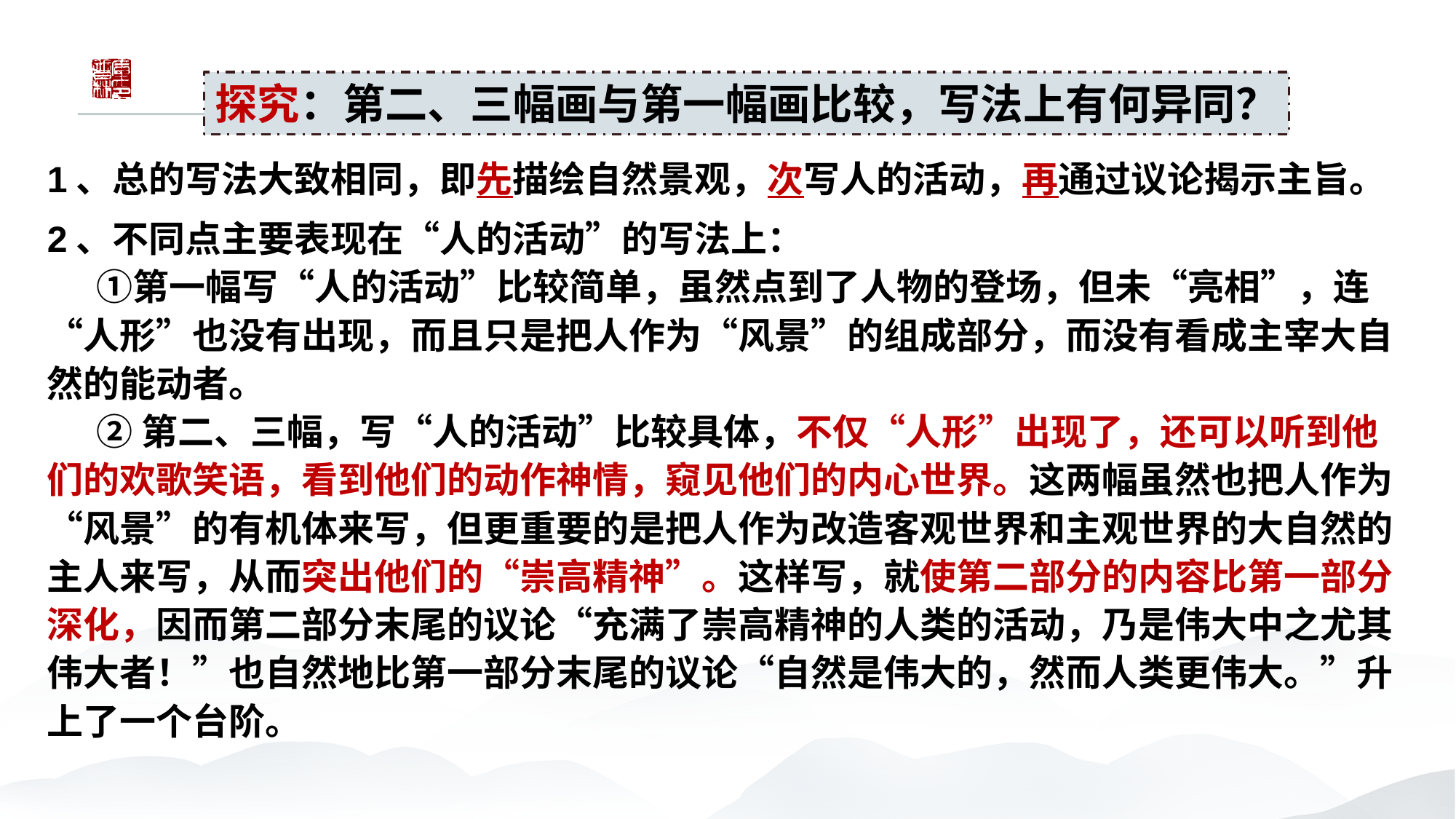

探究：第二、三幅画与第一幅画比较，写法上有何异同？
1、总的写法大致相同，即先描绘自然景观，次写人的活动，再通过议论揭示主旨。
2、不同点主要表现在“人的活动”的写法上：
      ①第一幅写“人的活动”比较简单，虽然点到了人物的登场，但未“亮相”，连“人形”也没有出现，而且只是把人作为“风景”的组成部分，而没有看成主宰大自然的能动者。
      ②第二、三幅，写“人的活动”比较具体，不仅“人形”出现了，还可以听到他们的欢歌笑语，看到他们的动作神情，窥见他们的内心世界。这两幅虽然也把人作为“风景”的有机体来写，但更重要的是把人作为改造客观世界和主观世界的大自然的主人来写，从而突出他们的“崇高精神”。这样写，就使第二部分的内容比第一部分深化，因而第二部分末尾的议论“充满了崇高精神的人类的活动，乃是伟大中之尤其伟大者！”也自然地比第一部分末尾的议论“自然是伟大的，然而人类更伟大。”升上了一个台阶。